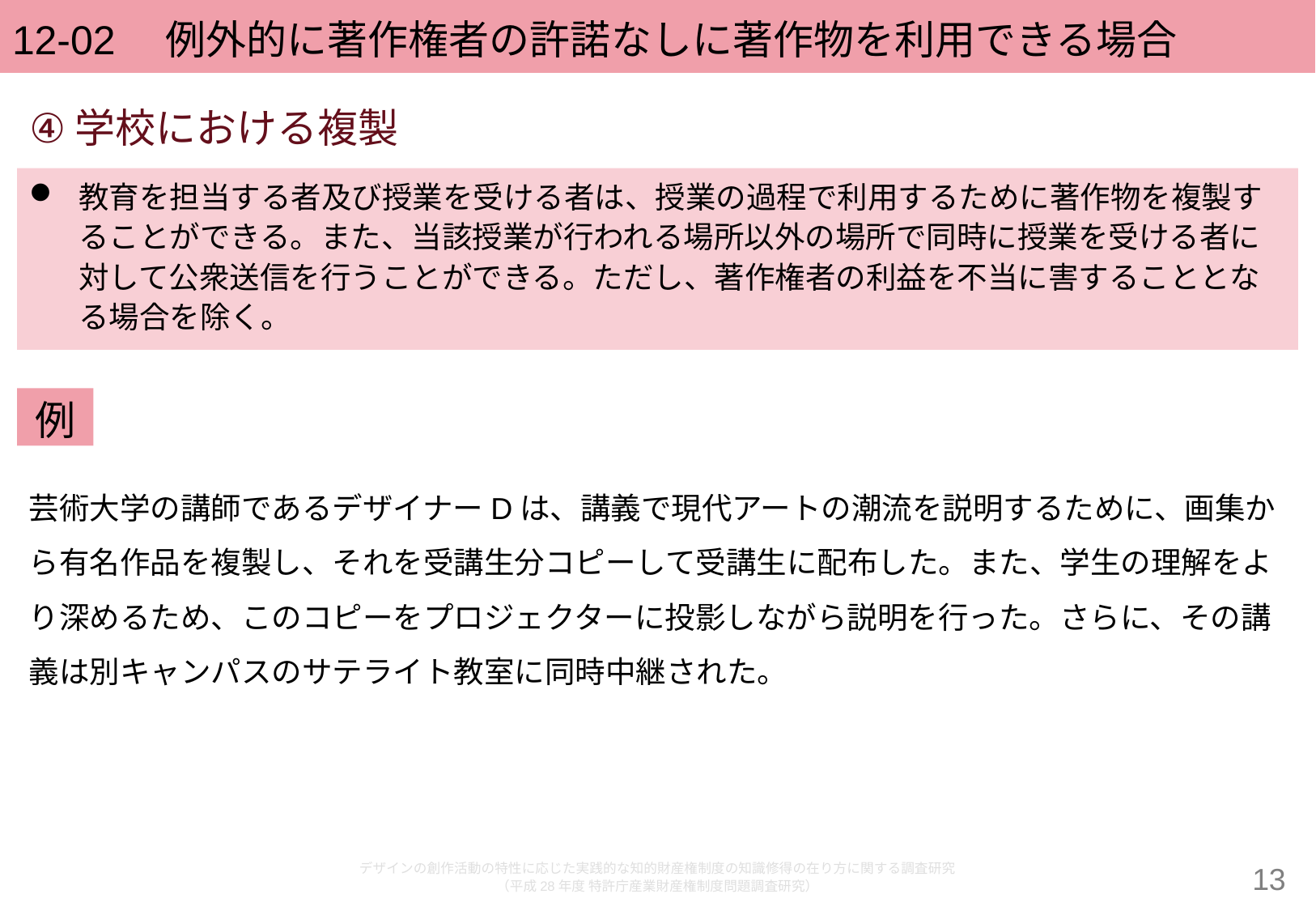

# 12-02　例外的に著作権者の許諾なしに著作物を利用できる場合
学校における複製
教育を担当する者及び授業を受ける者は、授業の過程で利用するために著作物を複製することができる。また、当該授業が行われる場所以外の場所で同時に授業を受ける者に対して公衆送信を行うことができる。ただし、著作権者の利益を不当に害することとなる場合を除く。
例
芸術大学の講師であるデザイナーDは、講義で現代アートの潮流を説明するために、画集から有名作品を複製し、それを受講生分コピーして受講生に配布した。また、学生の理解をより深めるため、このコピーをプロジェクターに投影しながら説明を行った。さらに、その講義は別キャンパスのサテライト教室に同時中継された。
デザインの創作活動の特性に応じた実践的な知的財産権制度の知識修得の在り方に関する調査研究
（平成28年度 特許庁産業財産権制度問題調査研究）
13